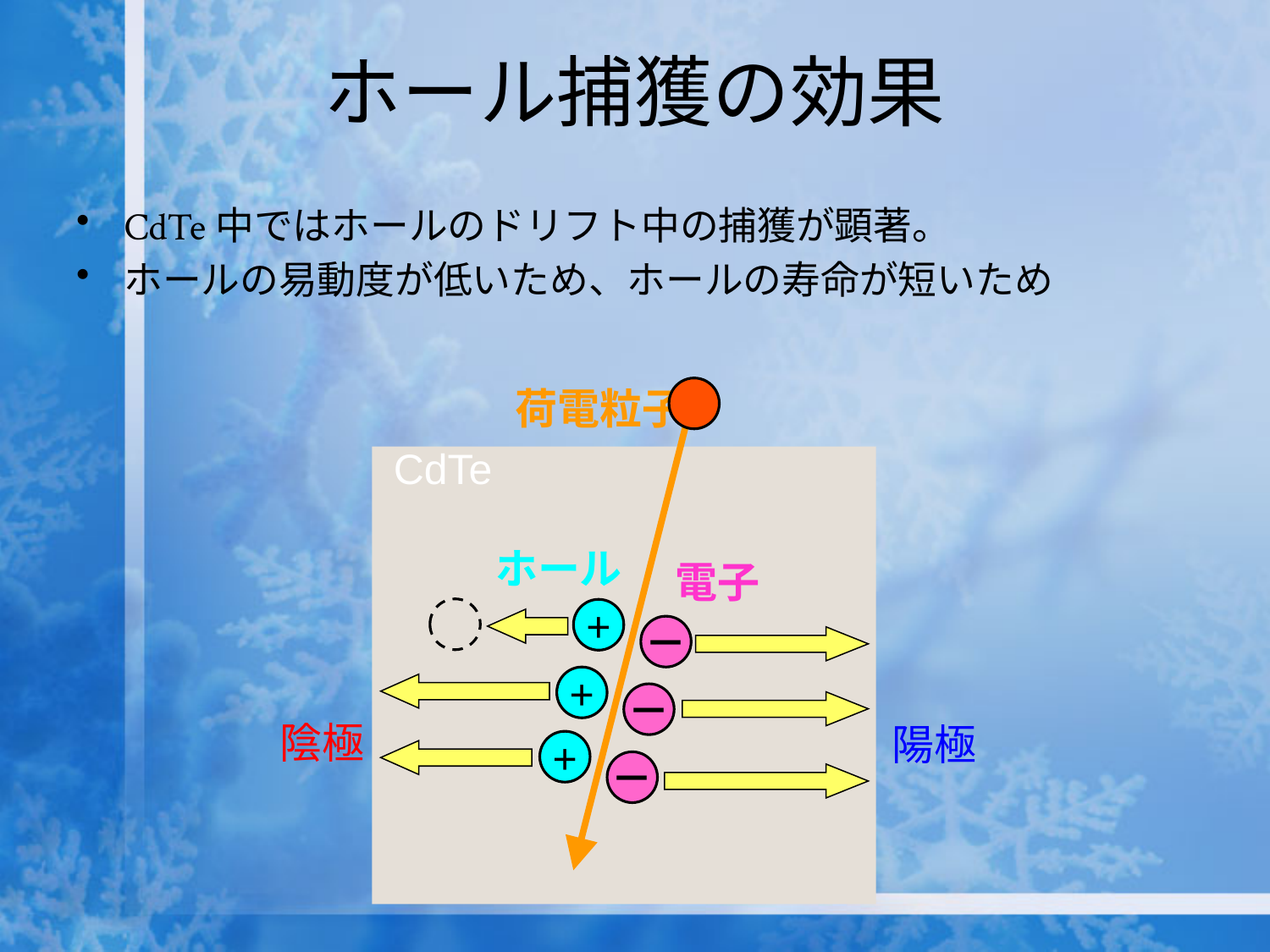

# ホール捕獲の効果
CdTe中ではホールのドリフト中の捕獲が顕著。
ホールの易動度が低いため、ホールの寿命が短いため

荷電粒子

CdTe

ホール
電子

+

－

+

－

陰極
陽極
+

－